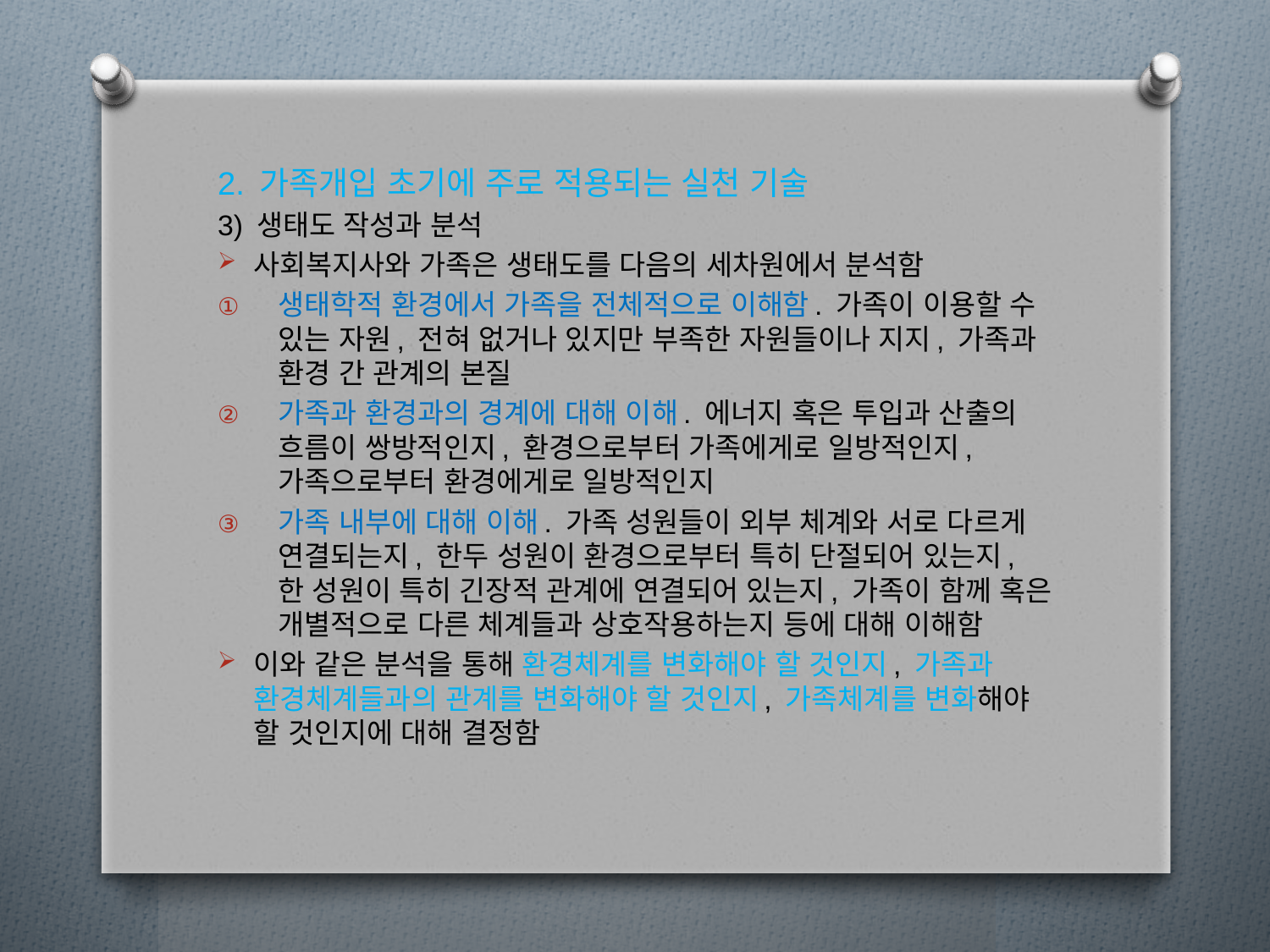

2. 가족개입 초기에 주로 적용되는 실천 기술
3) 생태도 작성과 분석
사회복지사와 가족은 생태도를 다음의 세차원에서 분석함
생태학적 환경에서 가족을 전체적으로 이해함. 가족이 이용할 수 있는 자원, 전혀 없거나 있지만 부족한 자원들이나 지지, 가족과 환경 간 관계의 본질
가족과 환경과의 경계에 대해 이해. 에너지 혹은 투입과 산출의 흐름이 쌍방적인지, 환경으로부터 가족에게로 일방적인지, 가족으로부터 환경에게로 일방적인지
가족 내부에 대해 이해. 가족 성원들이 외부 체계와 서로 다르게 연결되는지, 한두 성원이 환경으로부터 특히 단절되어 있는지, 한 성원이 특히 긴장적 관계에 연결되어 있는지, 가족이 함께 혹은 개별적으로 다른 체계들과 상호작용하는지 등에 대해 이해함
이와 같은 분석을 통해 환경체계를 변화해야 할 것인지, 가족과 환경체계들과의 관계를 변화해야 할 것인지, 가족체계를 변화해야 할 것인지에 대해 결정함